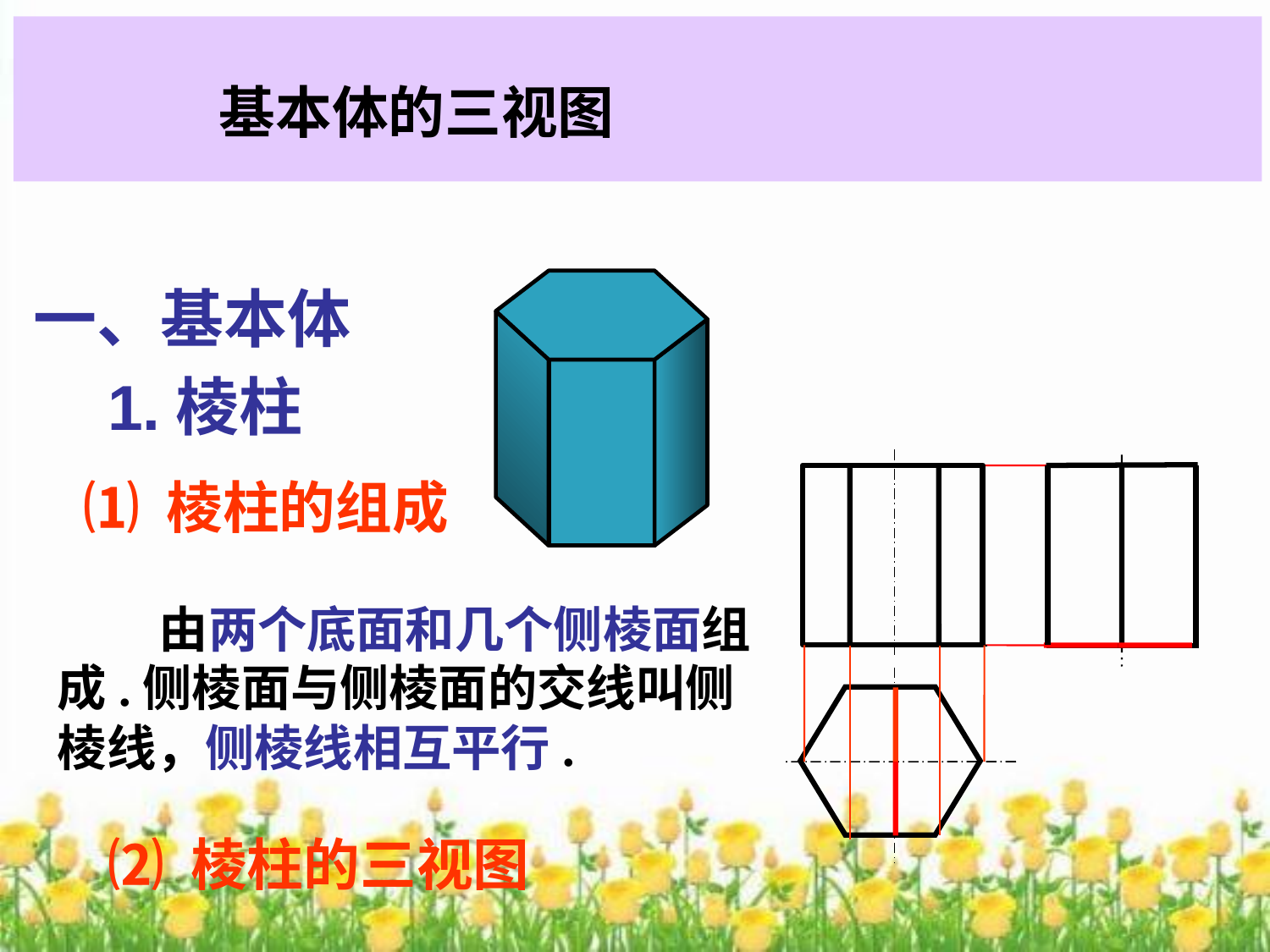

基本体的三视图

一、基本体
1.棱柱

  ⑴ 棱柱的组成

        由两个底面和几个侧棱面组成.侧棱面与侧棱面的交线叫侧棱线，侧棱线相互平行.

⑵ 棱柱的三视图